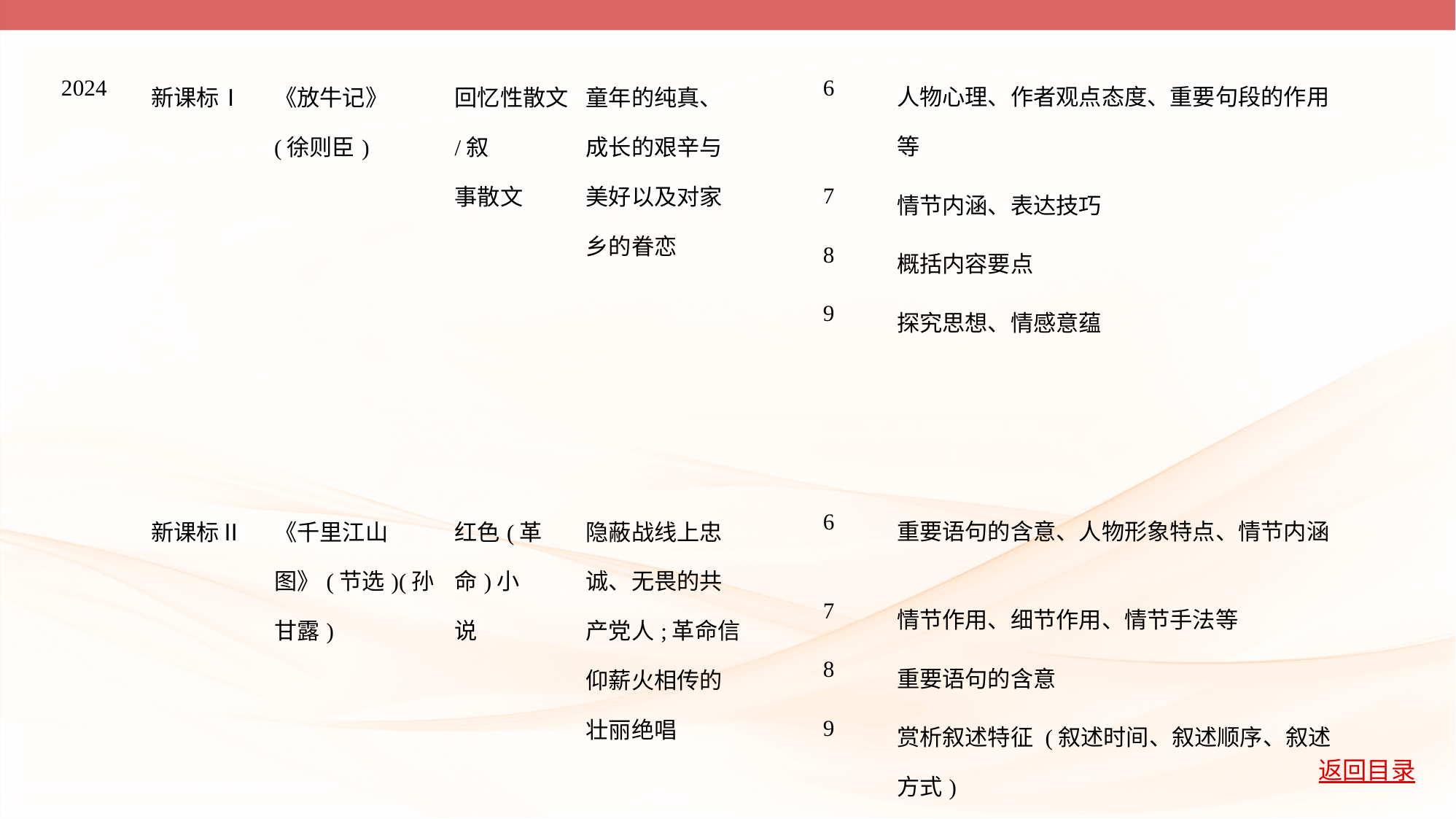

| 2024 | 新课标Ⅰ | 《放牛记》 (徐则臣) | 回忆性散文/叙 事散文 | 童年的纯真、 成长的艰辛与 美好以及对家 乡的眷恋 | 6 | 人物心理、作者观点态度、重要句段的作用等 |
| --- | --- | --- | --- | --- | --- | --- |
|  |  |  |  |  | 7 | 情节内涵、表达技巧 |
|  |  |  |  |  | 8 | 概括内容要点 |
|  |  |  |  |  | 9 | 探究思想、情感意蕴 |
|  | 新课标Ⅱ | 《千里江山 图》(节选)(孙 甘露) | 红色(革命)小 说 | 隐蔽战线上忠 诚、无畏的共 产党人;革命信 仰薪火相传的 壮丽绝唱 | 6 | 重要语句的含意、人物形象特点、情节内涵 |
|  |  |  |  |  | 7 | 情节作用、细节作用、情节手法等 |
|  |  |  |  |  | 8 | 重要语句的含意 |
|  |  |  |  |  | 9 | 赏析叙述特征 (叙述时间、叙述顺序、叙述方式) |
|  | 全国甲 | 《霜降夜》(周 蓬桦) | 抒情散文/文化游记散文 | 新时代乡村振兴大背景下的北方乡镇风貌; 对人们坚韧的 生命力和积极的生活态度的礼赞 | 7 | 语言特点,重要语句的含意,思想、情感意蕴等 |
|  |  |  |  |  | 8 | 重要语句的含意 |
|  |  |  |  |  | 9 | 概括内容要点 |